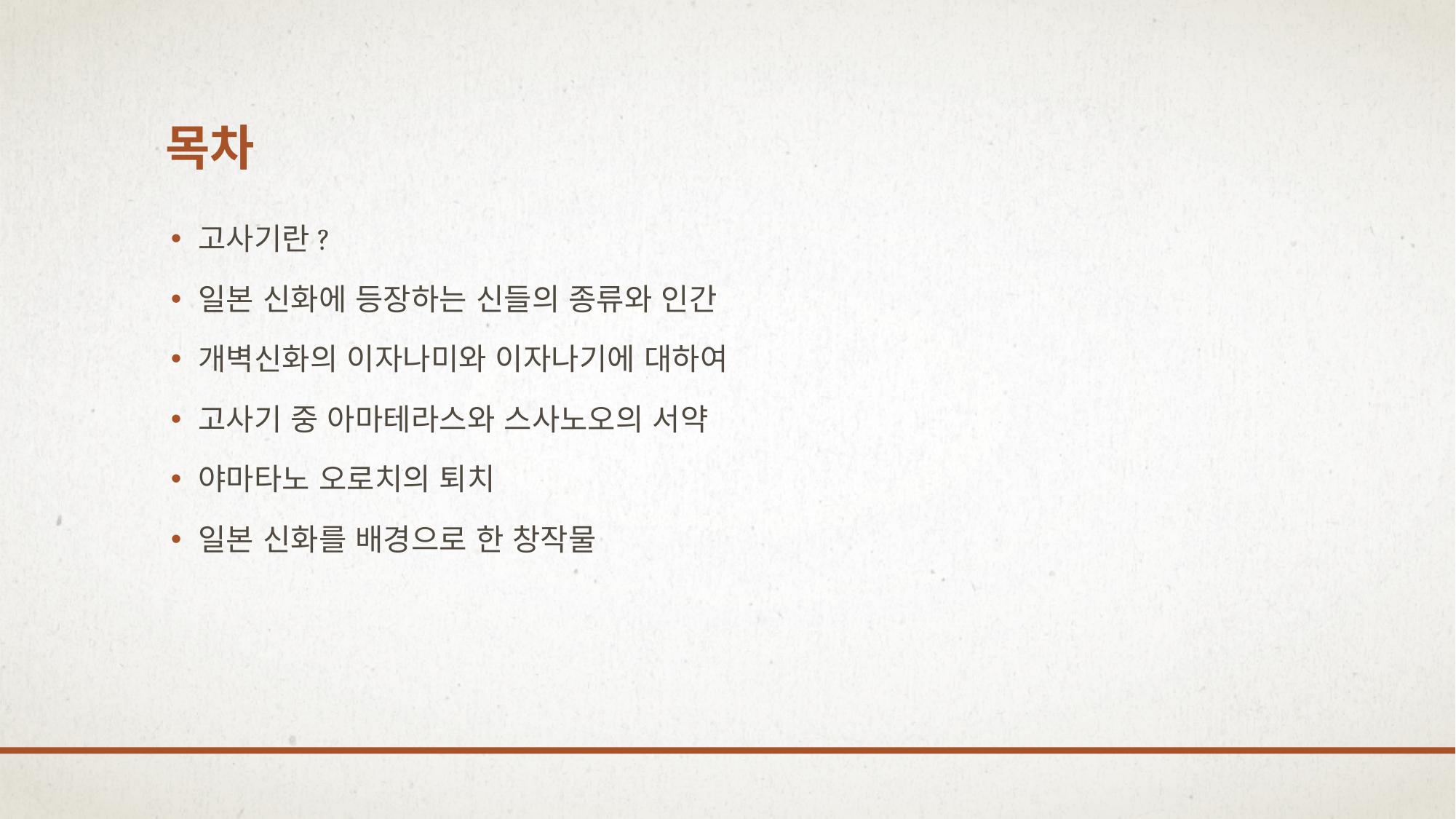

# 목차
고사기란?
일본 신화에 등장하는 신들의 종류와 인간
개벽신화의 이자나미와 이자나기에 대하여
고사기 중 아마테라스와 스사노오의 서약
야마타노 오로치의 퇴치
일본 신화를 배경으로 한 창작물